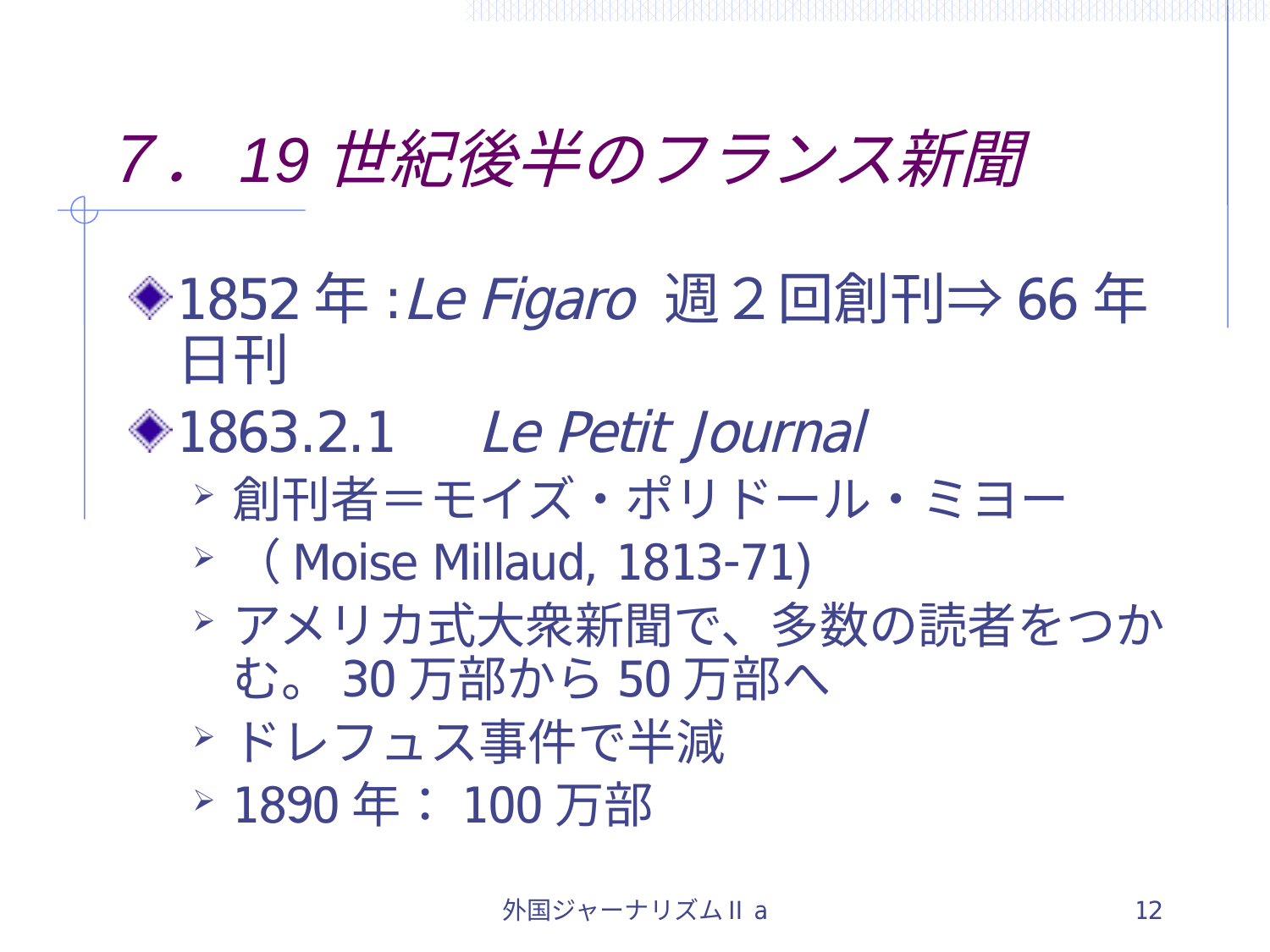

# ７．19世紀後半のフランス新聞
1852年:Le Figaro 週２回創刊⇒66年日刊
1863.2.1　Le Petit Journal
創刊者＝モイズ・ポリドール・ミヨー
（Moise Millaud, 1813-71)
アメリカ式大衆新聞で、多数の読者をつかむ。30万部から50万部へ
ドレフュス事件で半減
1890年：100万部
外国ジャーナリズムⅡa
12